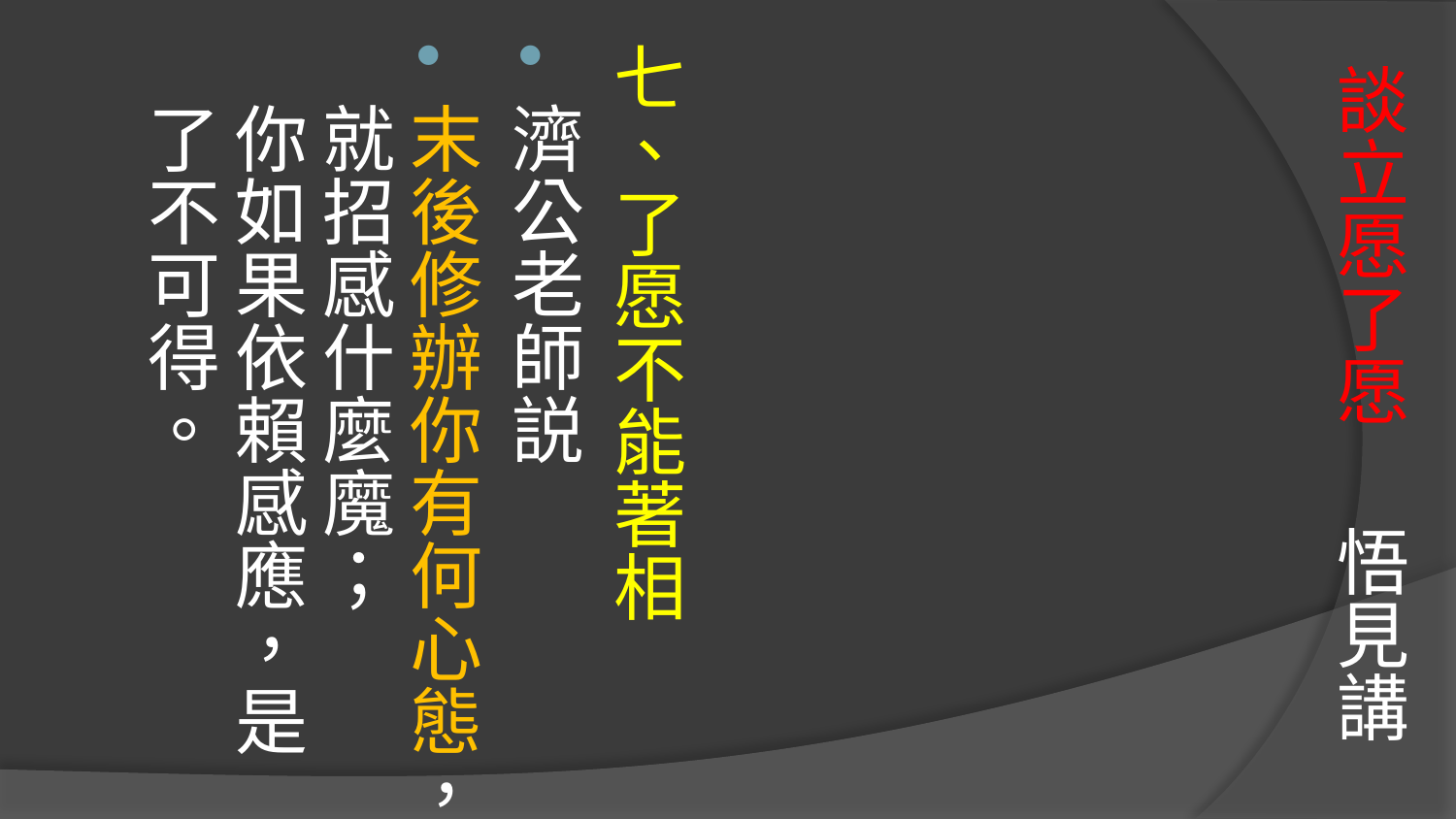

# 談立愿了愿      悟見講
七、了愿不能著相
濟公老師説
末後修辦你有何心態，就招感什麼魔；
你如果依賴感應，是了不可得。